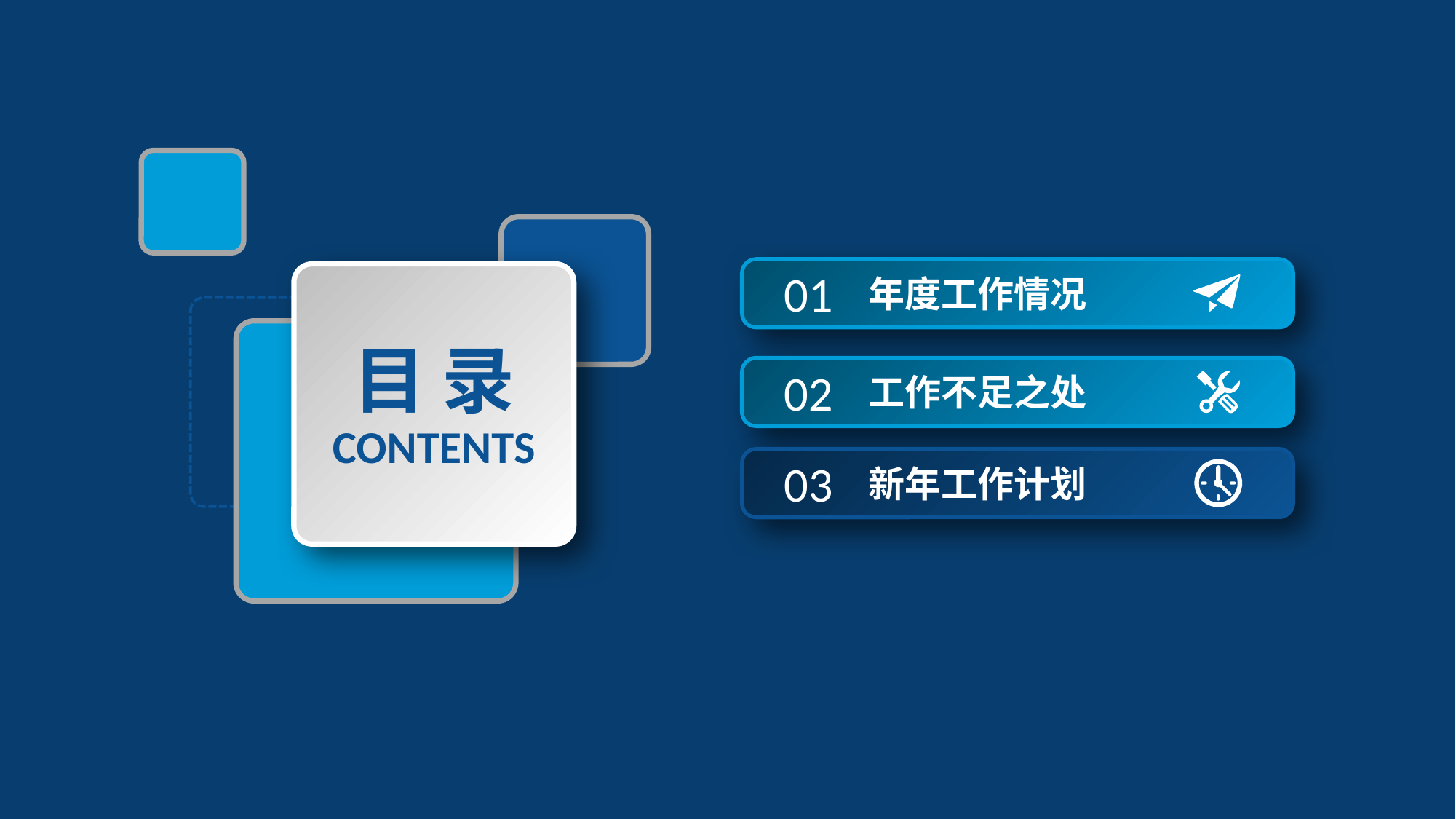

01

年度工作情况

目 录
02

工作不足之处

CONTENTS
03

新年工作计划